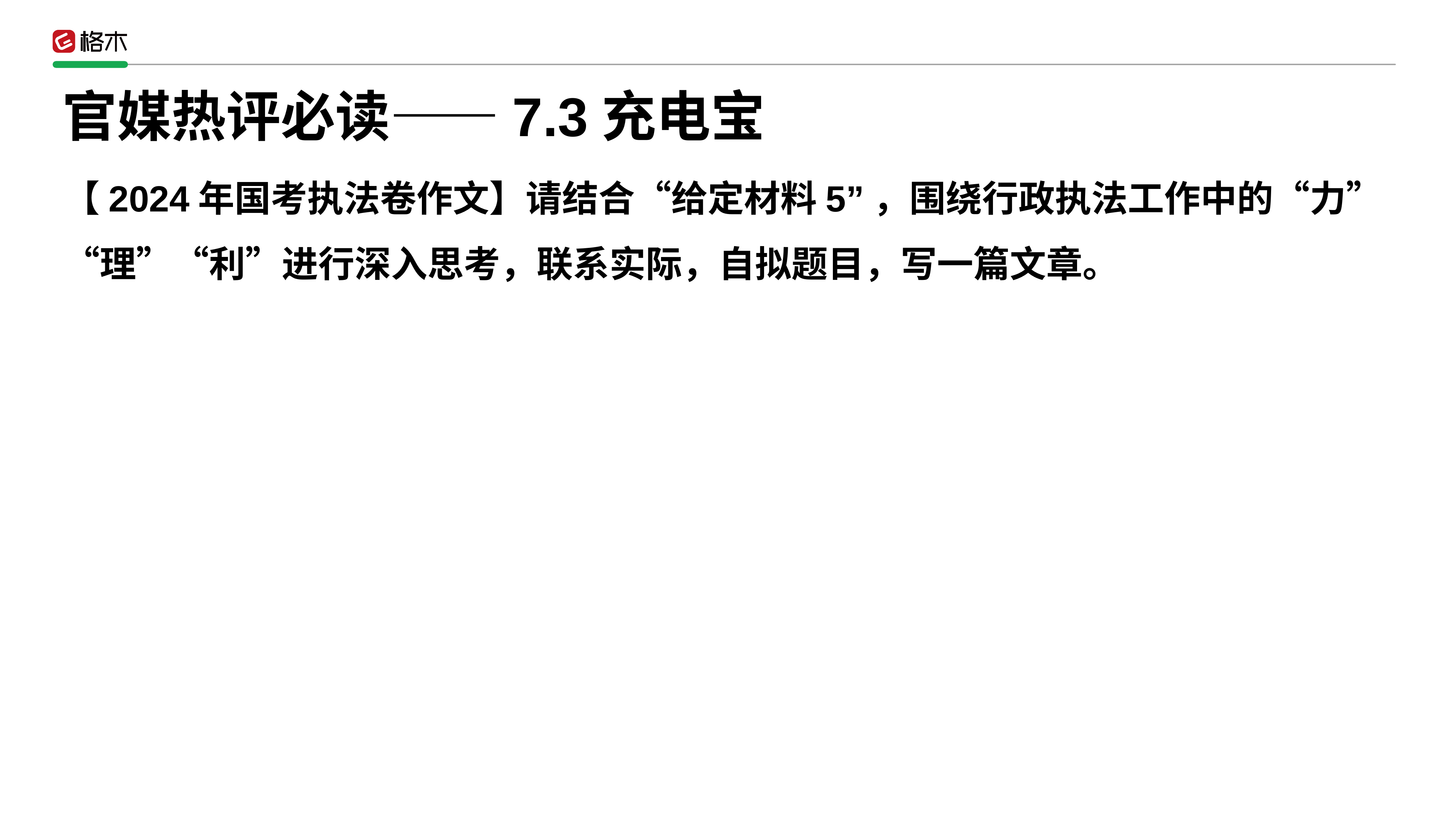

官媒热评必读——7.3充电宝
【2024年国考执法卷作文】请结合“给定材料5”，围绕行政执法工作中的“力”“理”“利”进行深入思考，联系实际，自拟题目，写一篇文章。